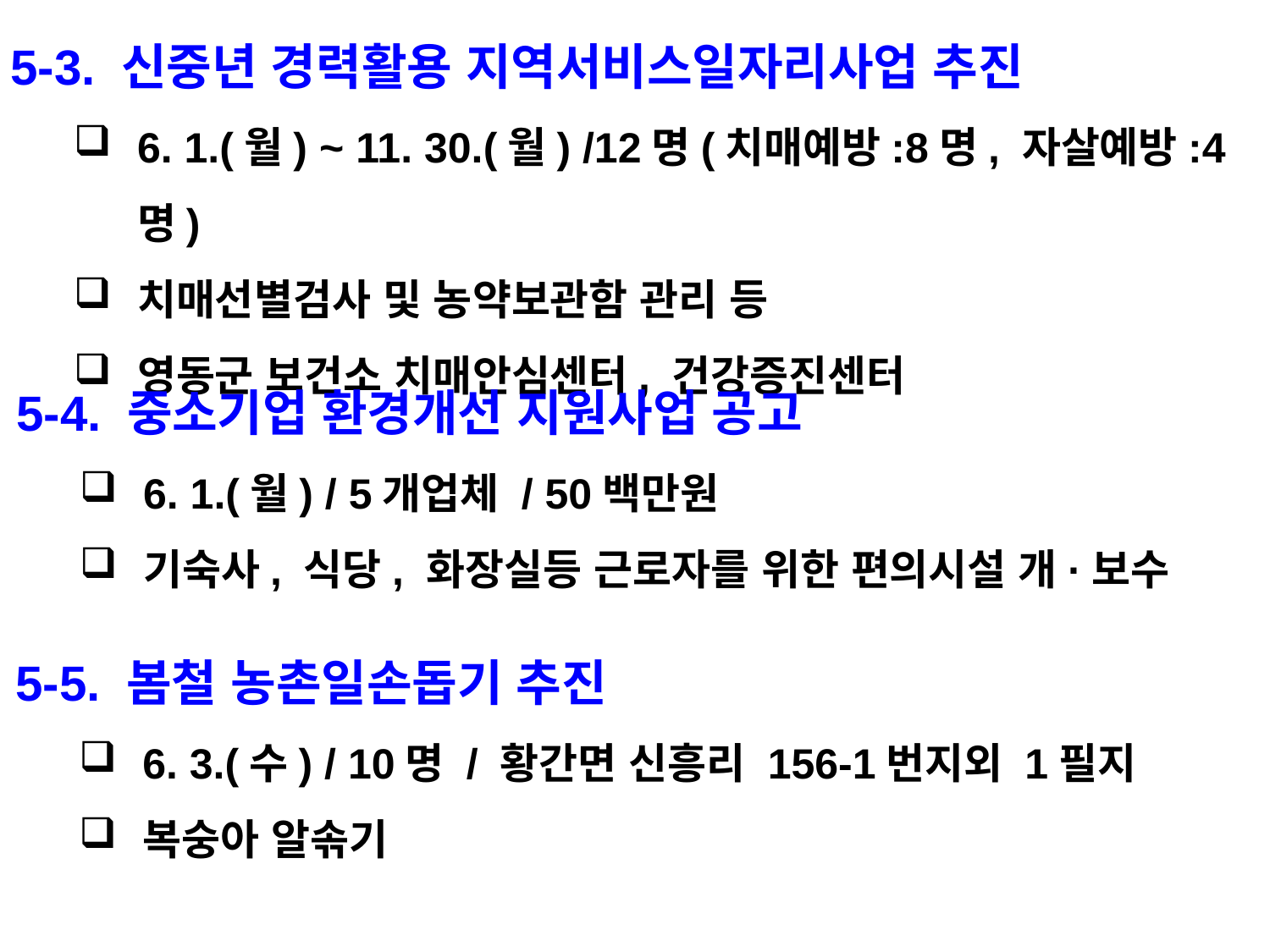

5-3. 신중년 경력활용 지역서비스일자리사업 추진
6. 1.(월) ~ 11. 30.(월) /12명(치매예방:8명, 자살예방:4명)
치매선별검사 및 농약보관함 관리 등
영동군 보건소 치매안심센터, 건강증진센터
5-4. 중소기업 환경개선 지원사업 공고
6. 1.(월) / 5개업체 / 50백만원
기숙사, 식당, 화장실등 근로자를 위한 편의시설 개·보수
5-5. 봄철 농촌일손돕기 추진
6. 3.(수) / 10명 / 황간면 신흥리 156-1번지외 1필지
복숭아 알솎기